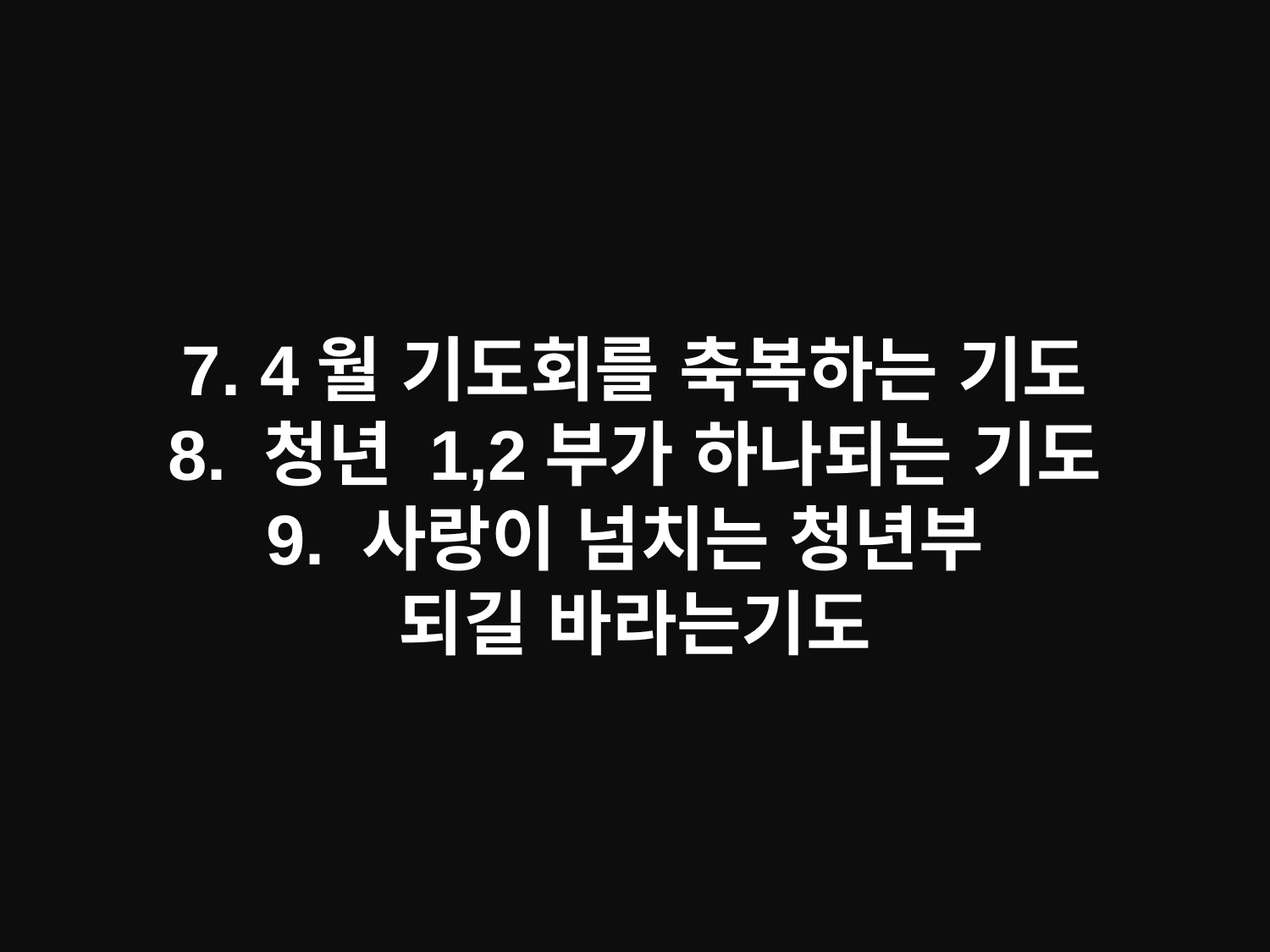

# 7. 4월 기도회를 축복하는 기도 8. 청년 1,2부가 하나되는 기도 9. 사랑이 넘치는 청년부 되길 바라는기도